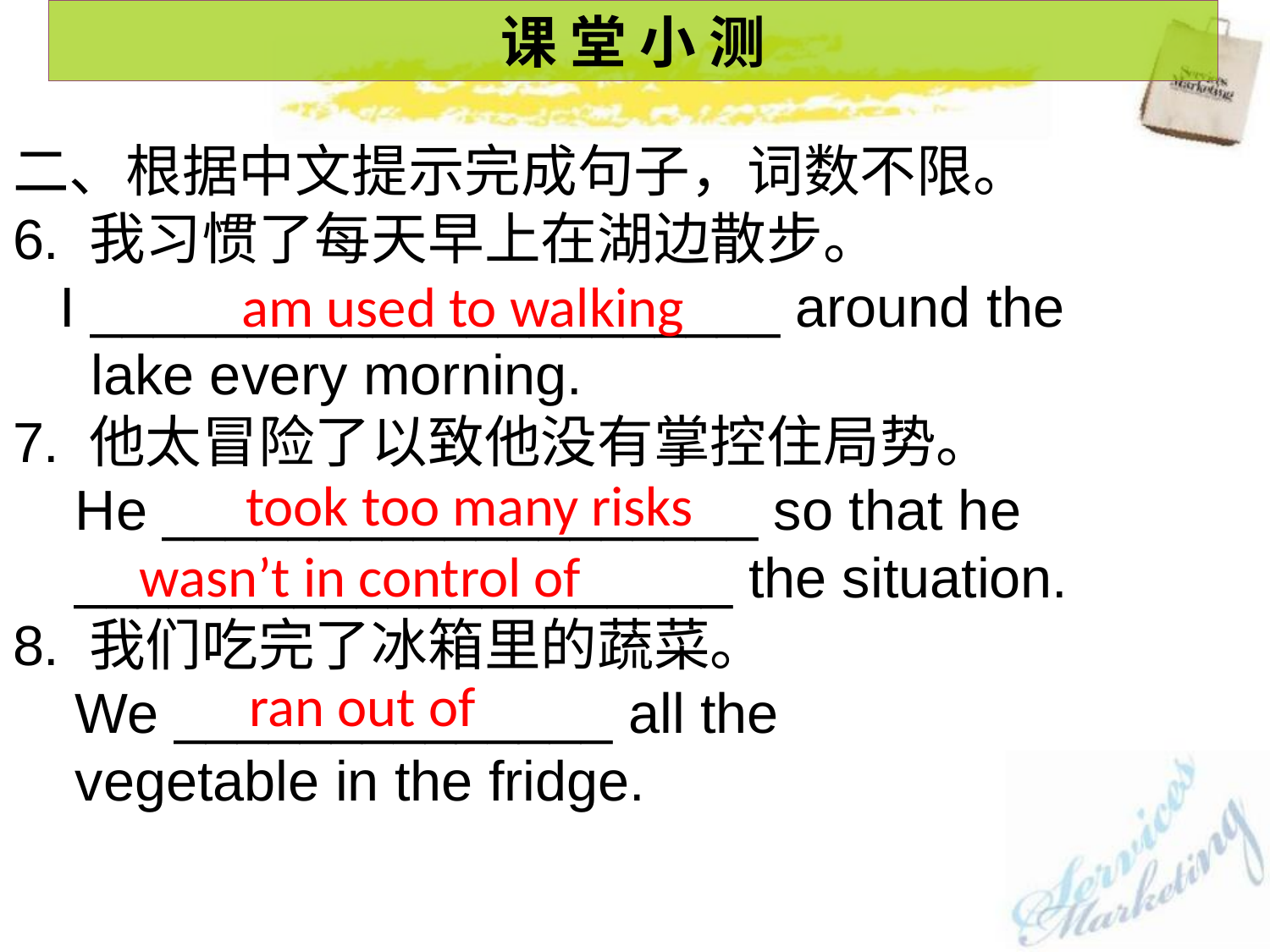

课 堂 小 测
二、根据中文提示完成句子，词数不限。
6. 我习惯了每天早上在湖边散步。
   I ______________________ around the
     lake every morning.
7. 他太冒险了以致他没有掌控住局势。
    He ___________________ so that he
    _____________________ the situation.
8. 我们吃完了冰箱里的蔬菜。
    We ______________ all the
    vegetable in the fridge.
am used to walking
took too many risks
wasn’t in control of
 ran out of